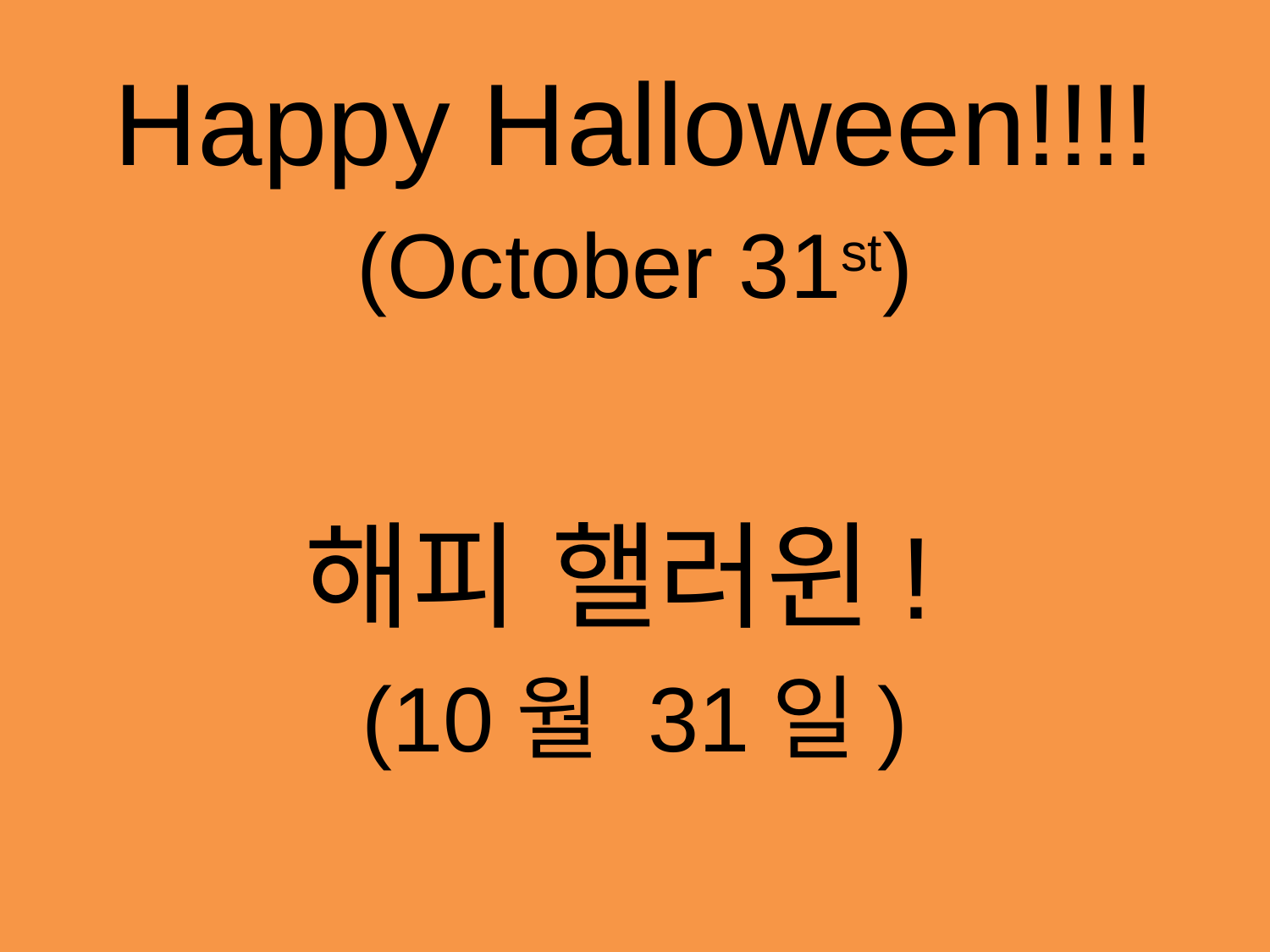

Happy Halloween!!!!
(October 31st)

해피 핼러윈!
(10월 31일)